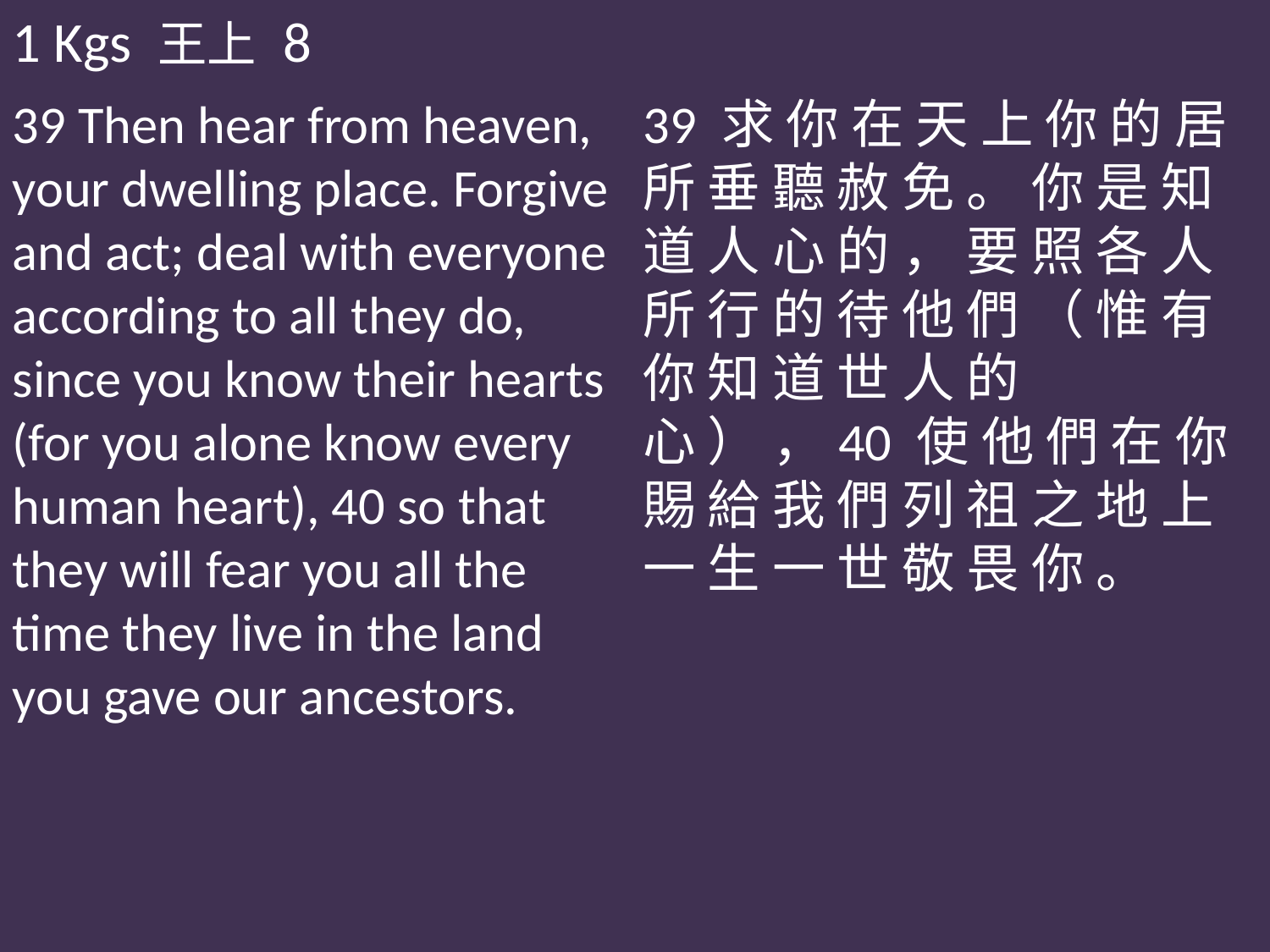

1 Kgs 王上 8
39 Then hear from heaven, your dwelling place. Forgive and act; deal with everyone according to all they do, since you know their hearts (for you alone know every human heart), 40 so that they will fear you all the time they live in the land you gave our ancestors.
39 求 你 在 天 上 你 的 居 所 垂 聽 赦 免 。 你 是 知 道 人 心 的 ， 要 照 各 人 所 行 的 待 他 們 （ 惟 有 你 知 道 世 人 的 心 ） ，40 使 他 們 在 你 賜 給 我 們 列 祖 之 地 上 一 生 一 世 敬 畏 你 。